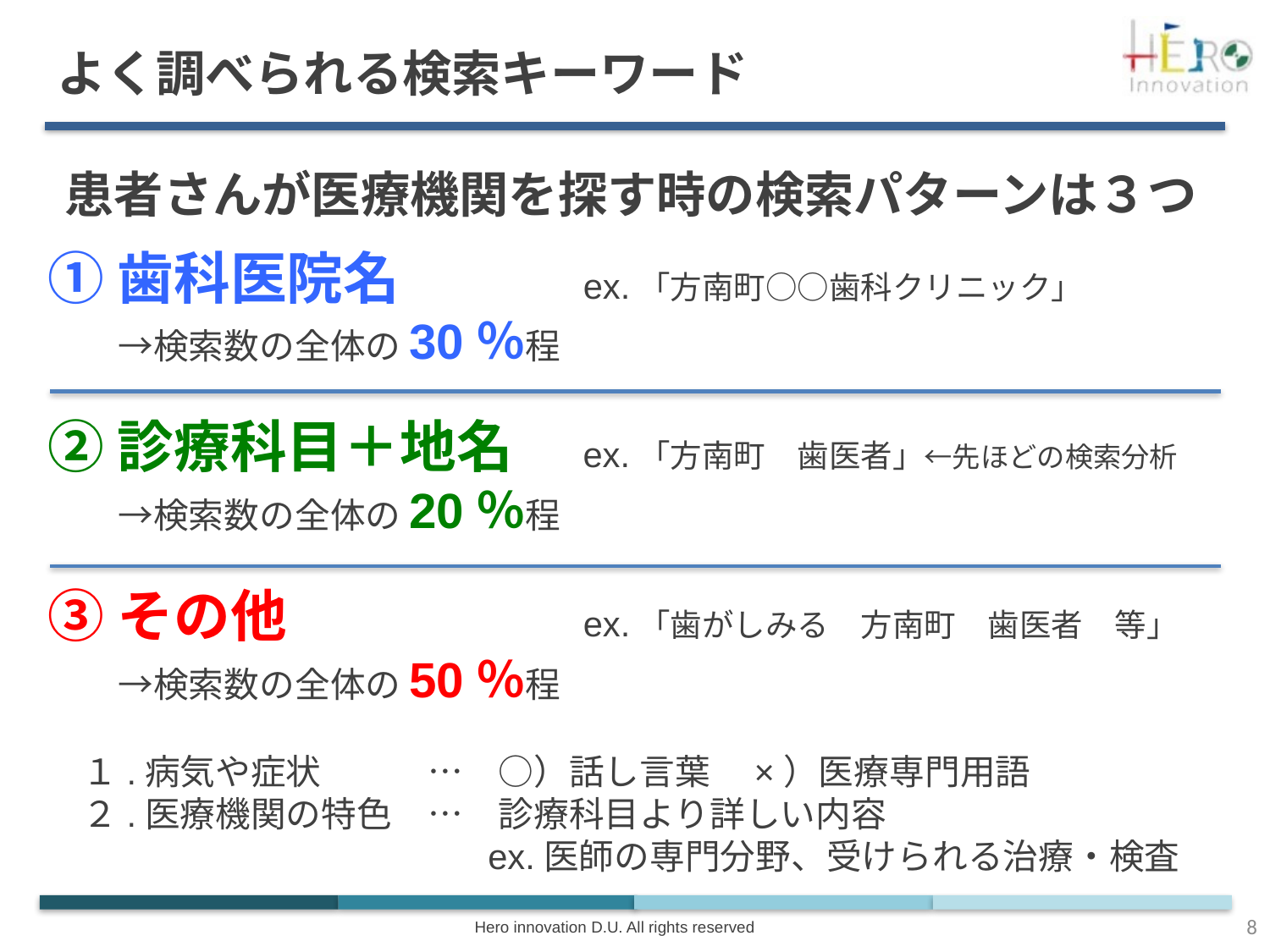

よく調べられる検索キーワード
患者さんが医療機関を探す時の検索パターンは３つ
①歯科医院名　　　ex.「方南町○○歯科クリニック」
　　→検索数の全体の30％程
②診療科目＋地名　ex.「方南町　歯医者」←先ほどの検索分析
　　→検索数の全体の20％程

③その他　　　　　ex.「歯がしみる　方南町　歯医者　等」
　　→検索数の全体の50％程
　１.病気や症状　　　…　○）話し言葉　×）医療専門用語
　２.医療機関の特色　…　診療科目より詳しい内容
　　　　　　　　　　　　 ex.医師の専門分野、受けられる治療・検査
8